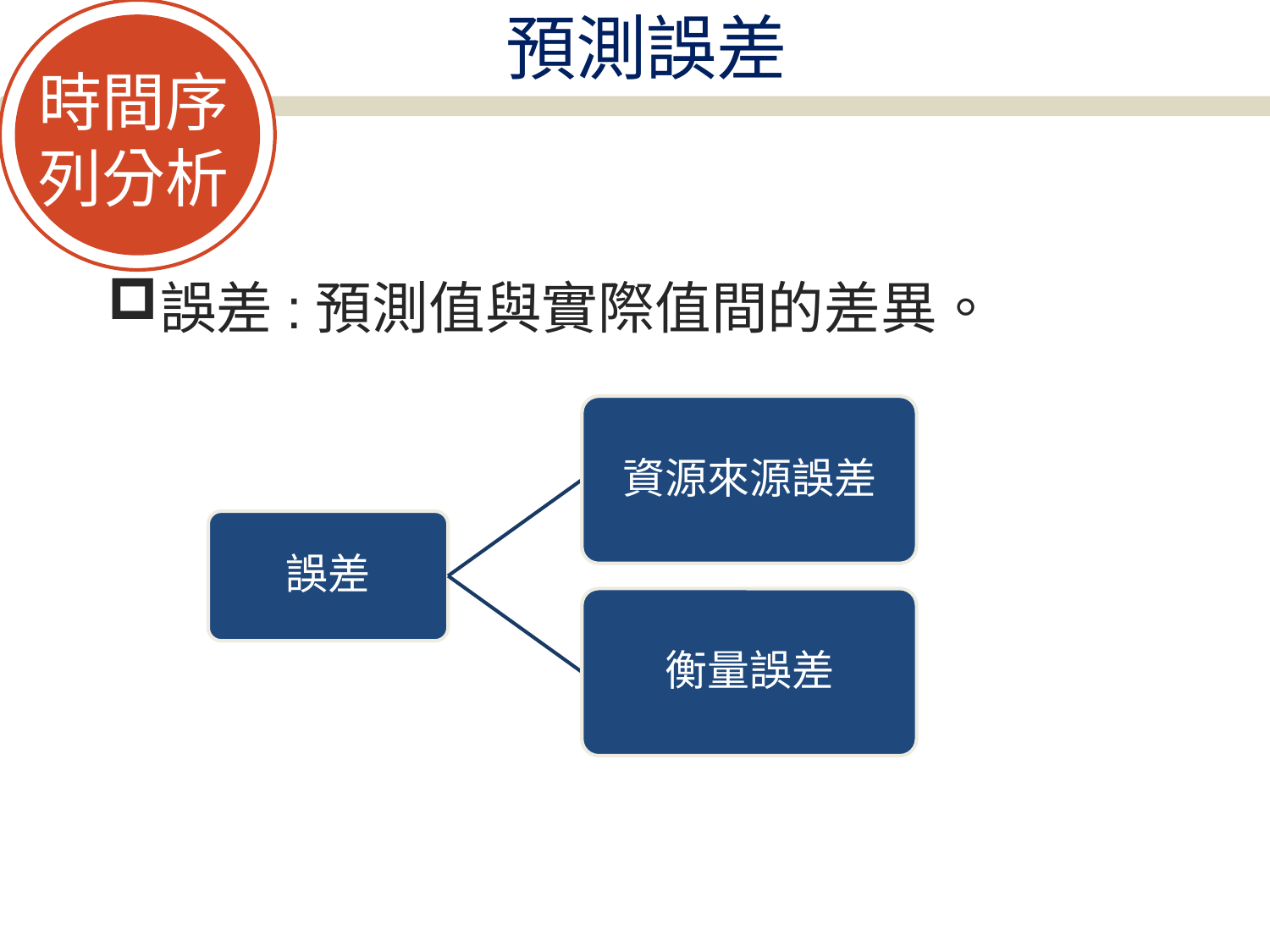

時間序
列分析
# 預測誤差
誤差:預測值與實際值間的差異。

誤差

資源來源誤差

衡量誤差